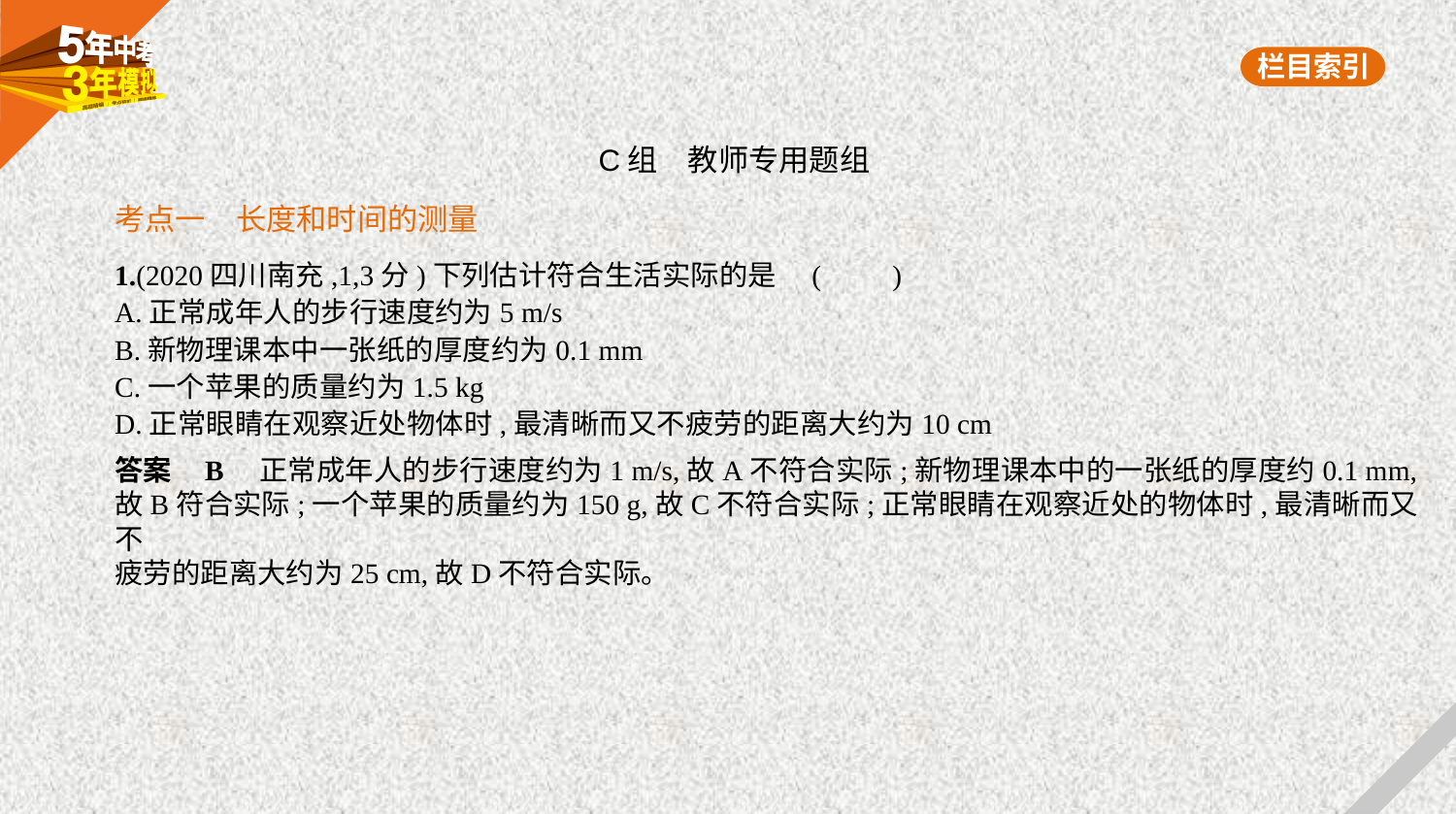

C组　教师专用题组
考点一　长度和时间的测量
1.(2020四川南充,1,3分)下列估计符合生活实际的是 (　　)
A.正常成年人的步行速度约为5 m/s
B.新物理课本中一张纸的厚度约为0.1 mm
C.一个苹果的质量约为1.5 kg
D.正常眼睛在观察近处物体时,最清晰而又不疲劳的距离大约为10 cm
答案    B　正常成年人的步行速度约为1 m/s,故A不符合实际;新物理课本中的一张纸的厚度约0.1 mm,
故B符合实际;一个苹果的质量约为150 g,故C不符合实际;正常眼睛在观察近处的物体时,最清晰而又不
疲劳的距离大约为25 cm,故D不符合实际。